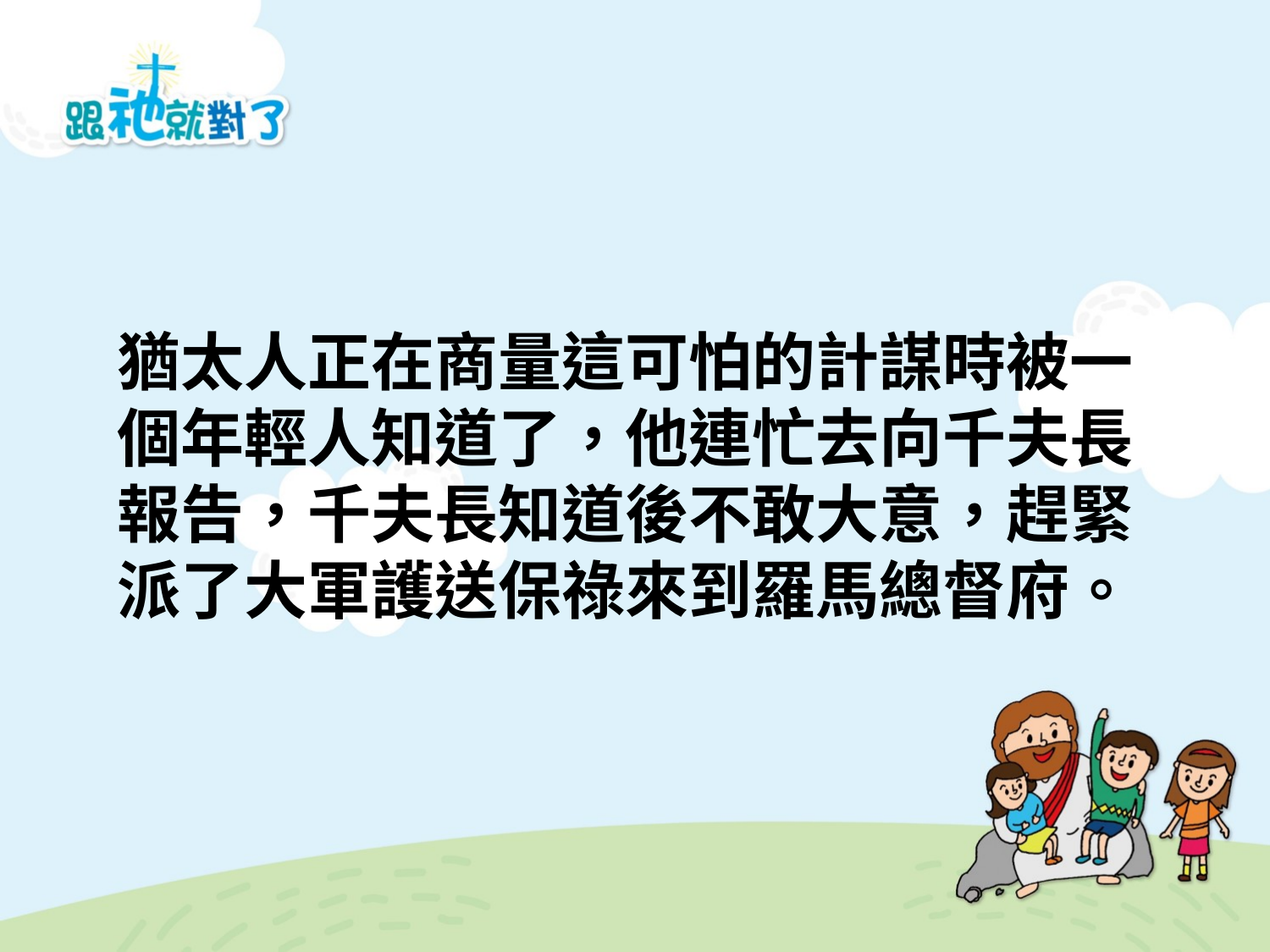

猶太人正在商量這可怕的計謀時被一個年輕人知道了，他連忙去向千夫長報告，千夫長知道後不敢大意，趕緊派了大軍護送保祿來到羅馬總督府。